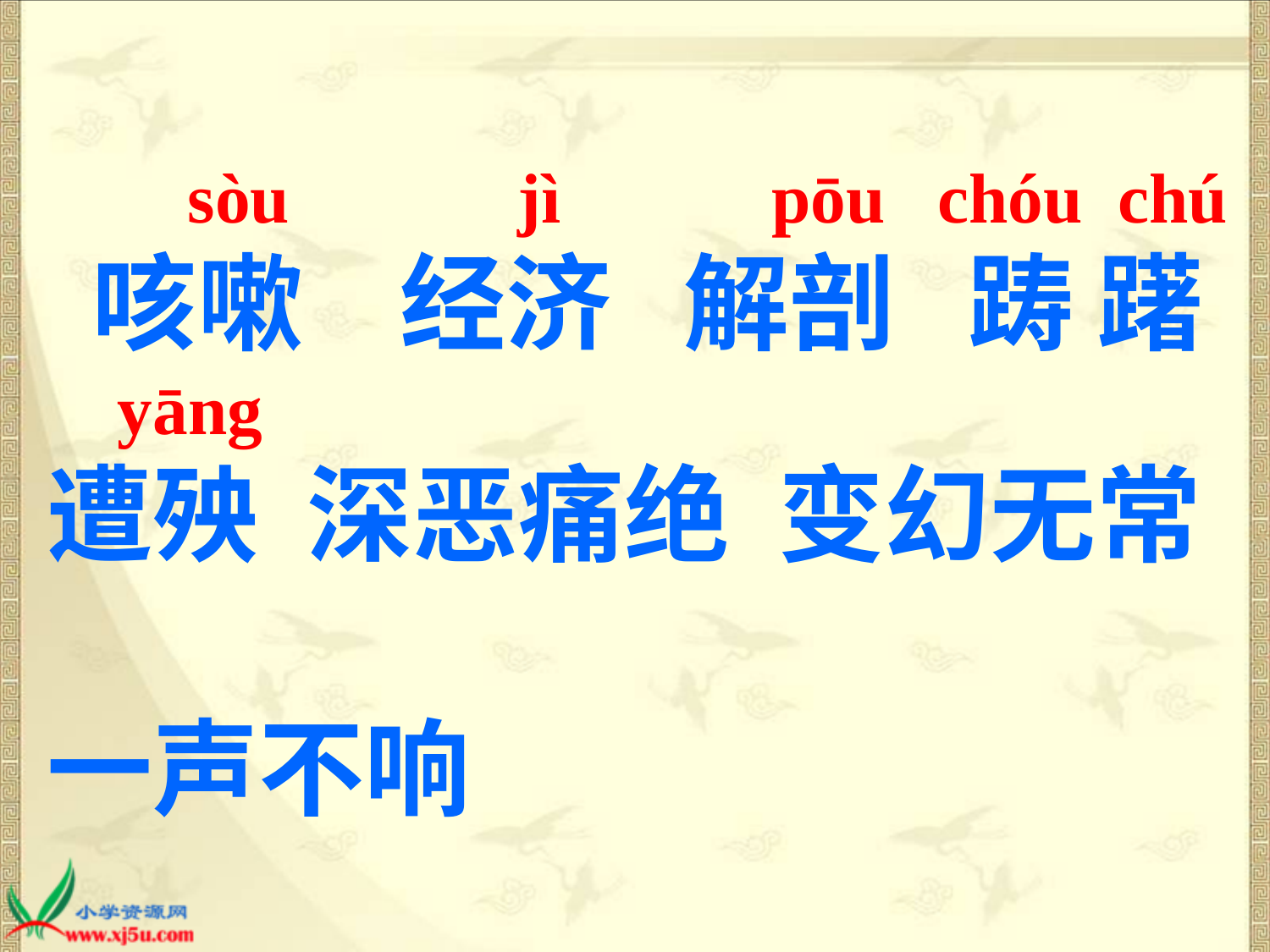

sòu             jì            pōu   chóu  chú
 咳嗽    经济   解剖   踌 躇
    yāng
遭殃  深恶痛绝  变幻无常

一声不响